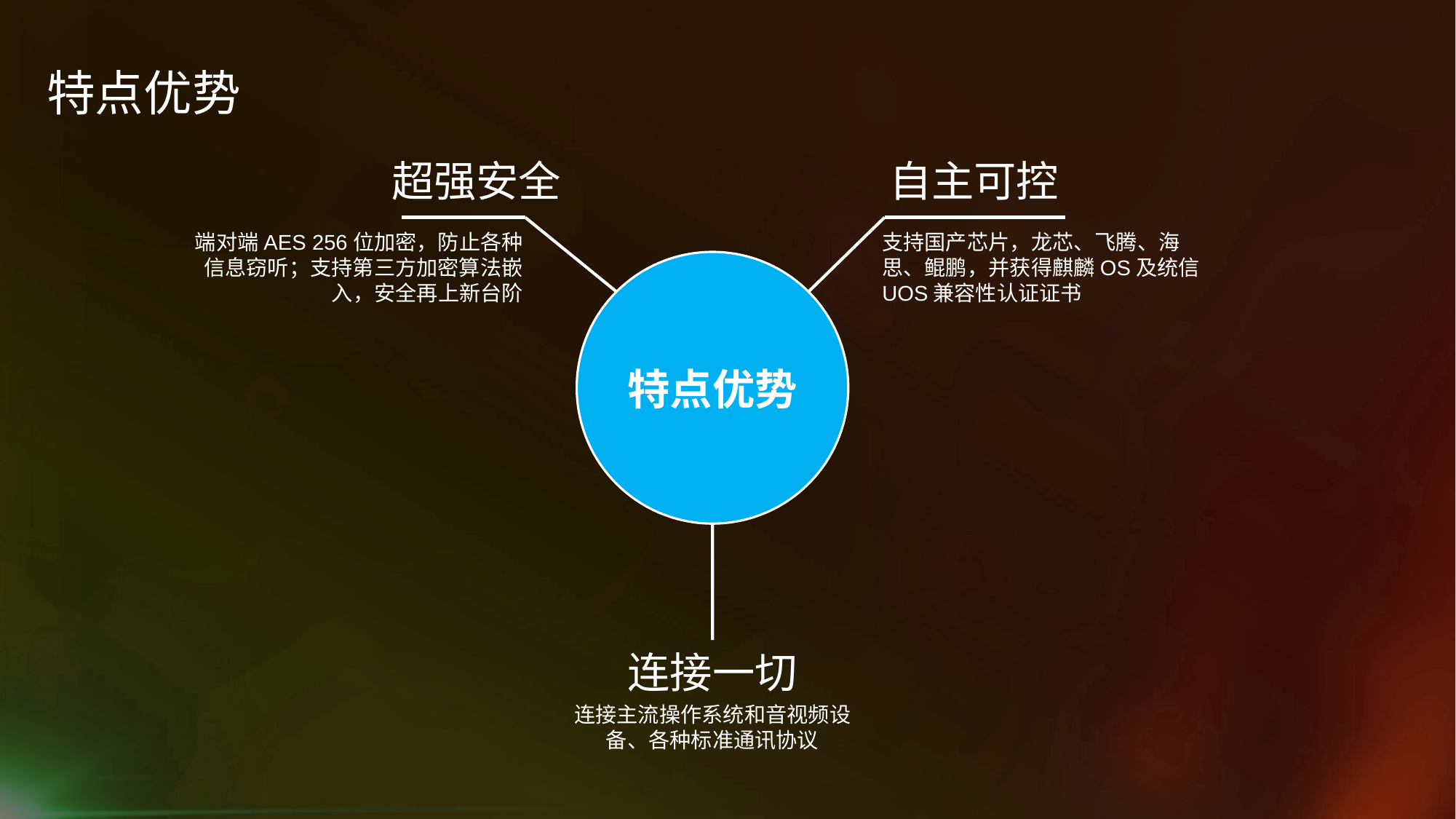

特点优势
超强安全
自主可控
端对端AES 256位加密，防止各种
信息窃听；支持第三方加密算法嵌
入，安全再上新台阶
支持国产芯片，龙芯、飞腾、海
思、鲲鹏，并获得麒麟OS及统信
UOS兼容性认证证书
特点优势
连接一切
连接主流操作系统和音视频设
备、各种标准通讯协议